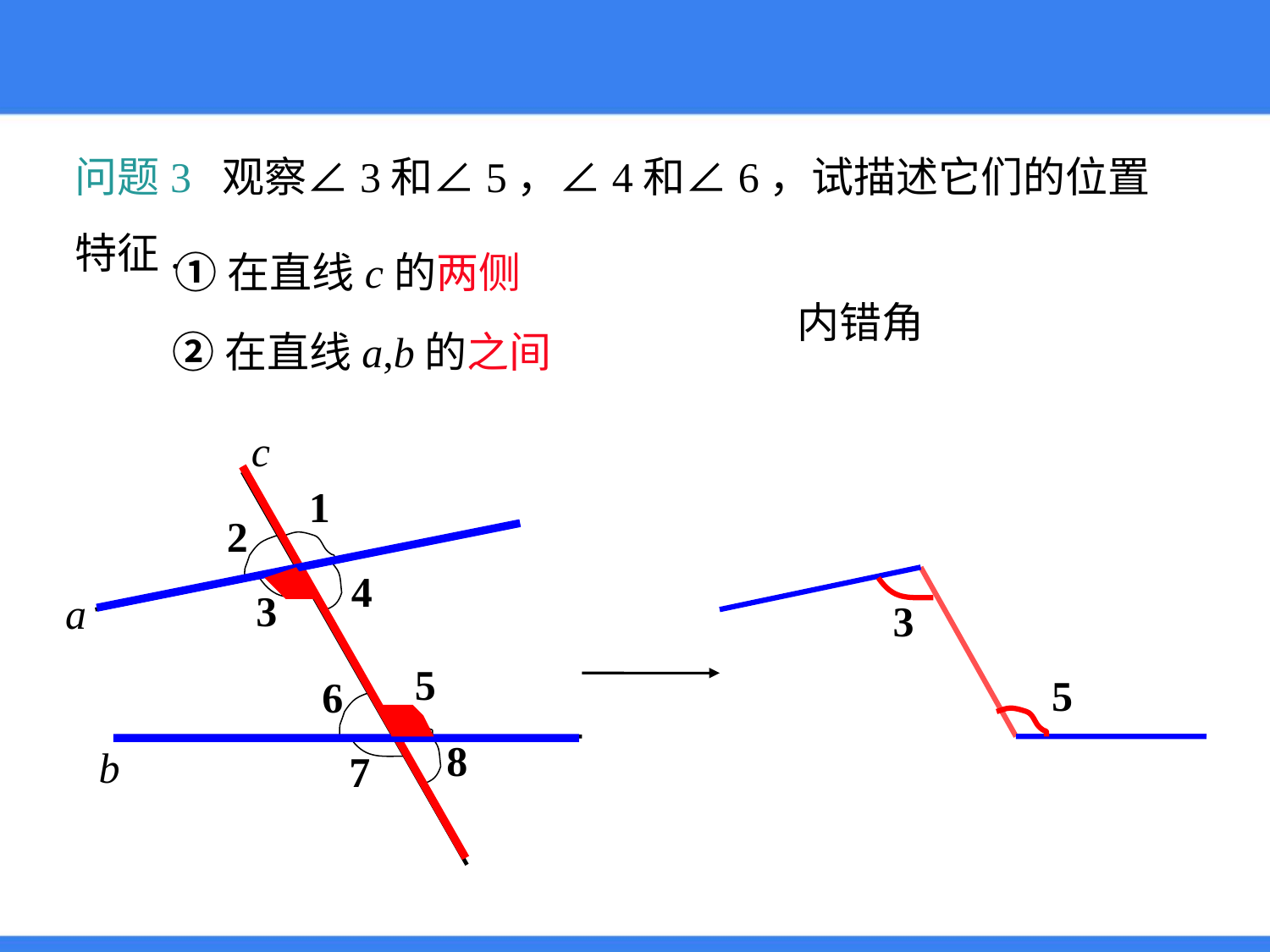

问题3  观察∠3和∠5，∠4和∠6，试描述它们的位置特征.
①在直线c的两侧

内错角
②在直线a,b的之间
c

1
2

4

3
5

3

a
5
6

8
b

7